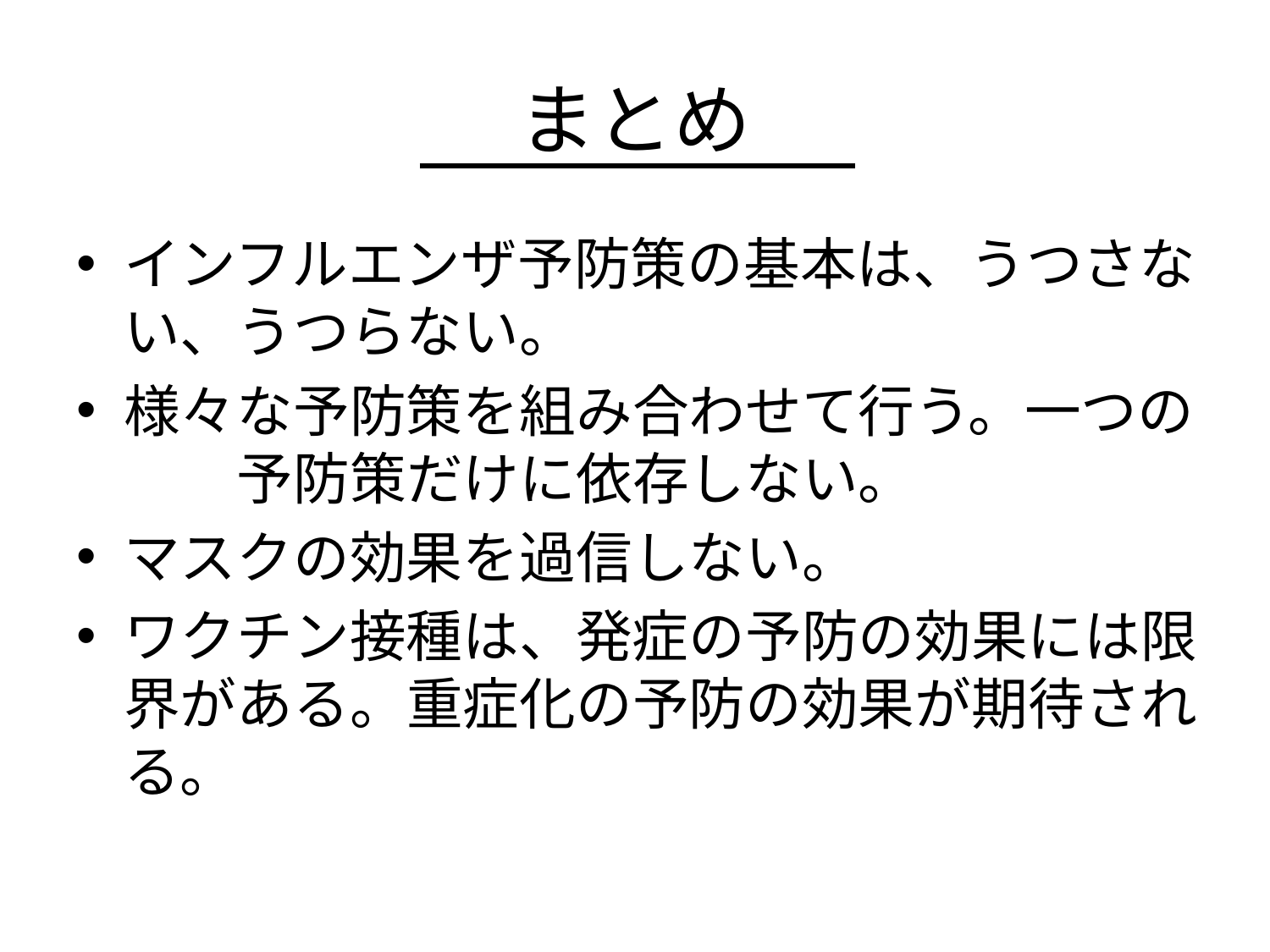

# まとめ
インフルエンザ予防策の基本は、うつさない、うつらない。
様々な予防策を組み合わせて行う。一つの　　予防策だけに依存しない。
マスクの効果を過信しない。
ワクチン接種は、発症の予防の効果には限界がある。重症化の予防の効果が期待される。